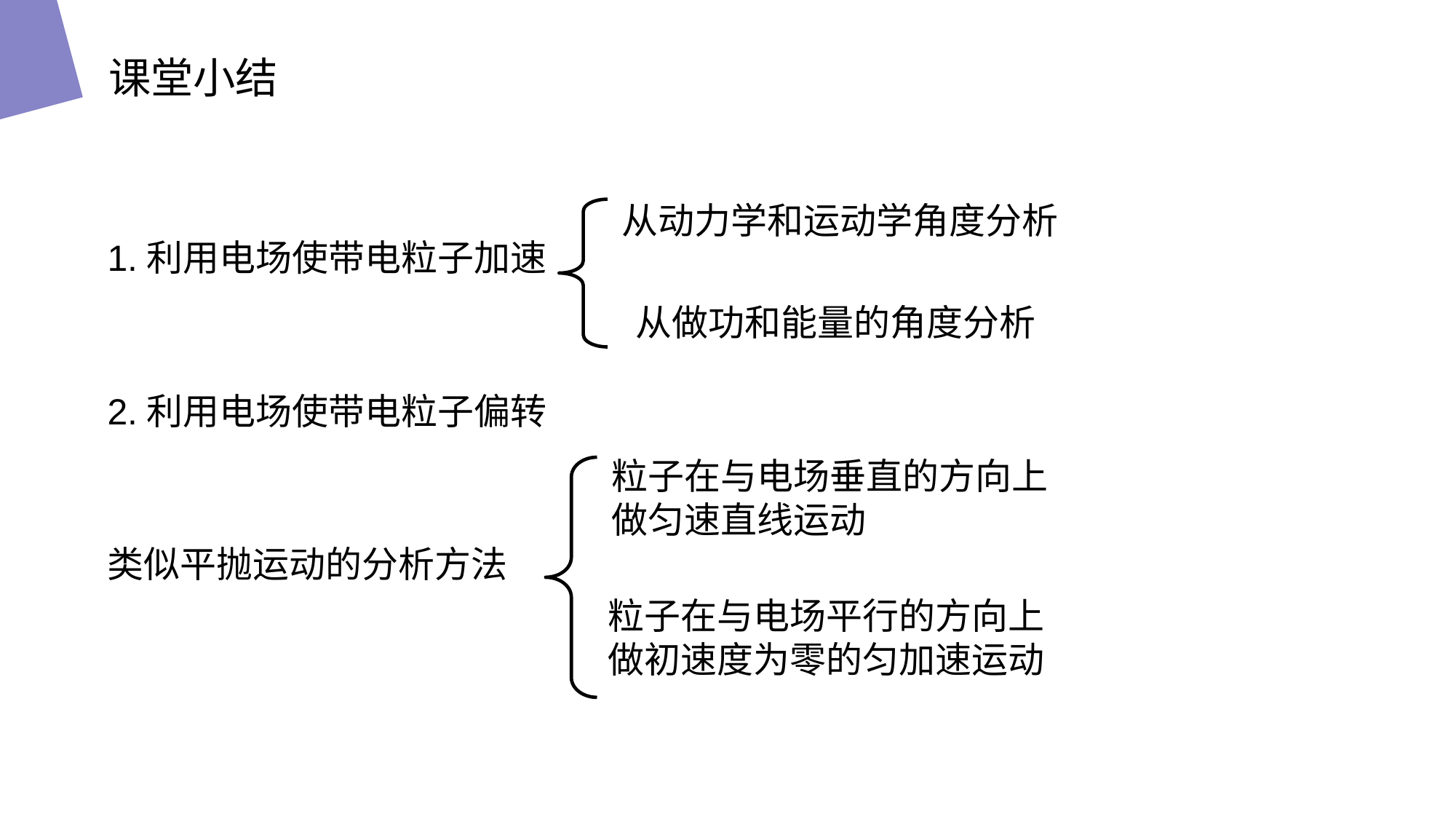

课堂小结
从动力学和运动学角度分析

1.利用电场使带电粒子加速
从做功和能量的角度分析
2.利用电场使带电粒子偏转
粒子在与电场垂直的方向上
做匀速直线运动

类似平抛运动的分析方法

粒子在与电场平行的方向上
做初速度为零的匀加速运动